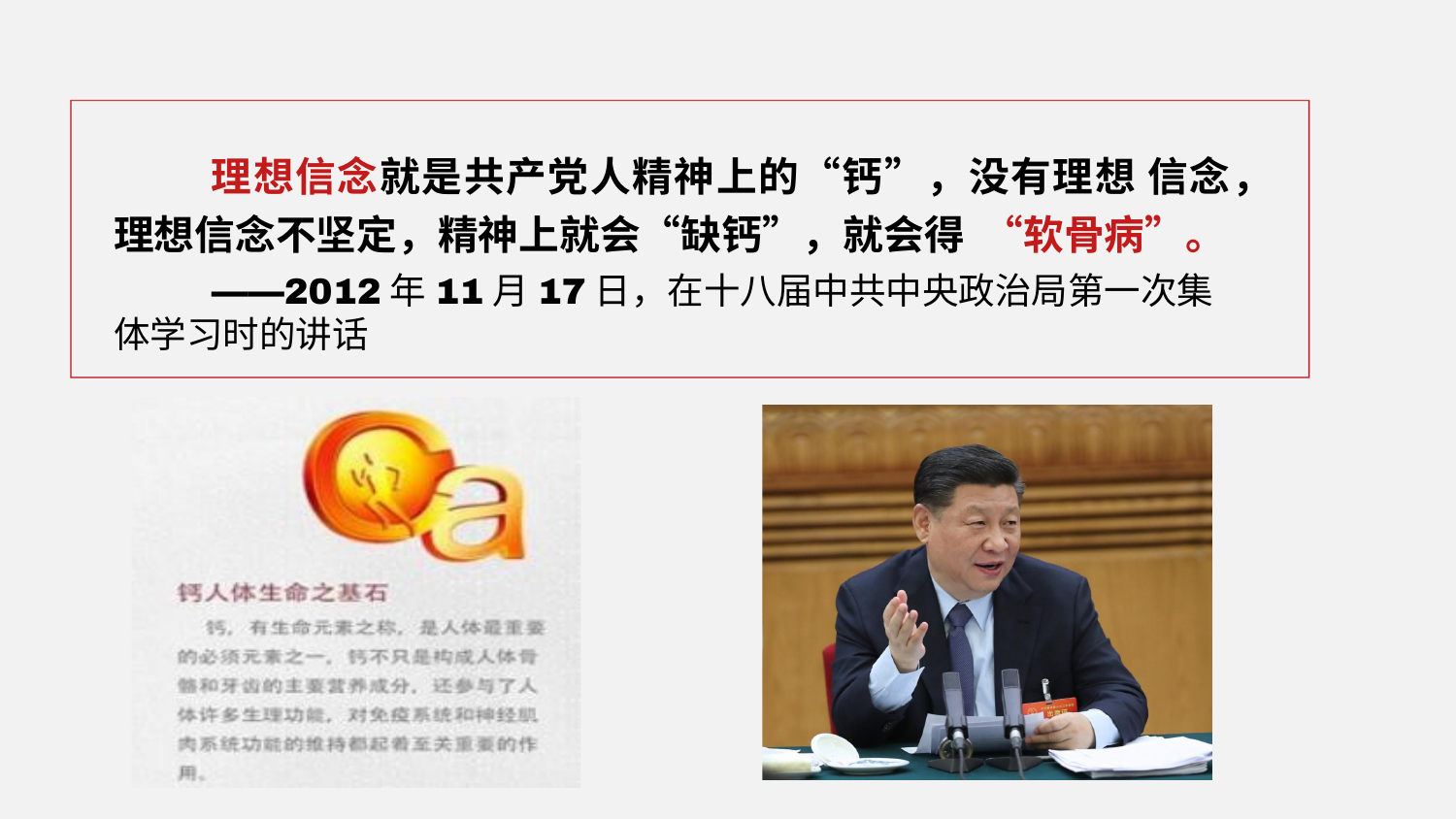

理想信念就是共产党人精神上的“钙”，没有理想 信念，理想信念不坚定，精神上就会“缺钙”，就会得  “软骨病”。
——2012年11月17日，在十八届中共中央政治局第一次集体学习时的讲话